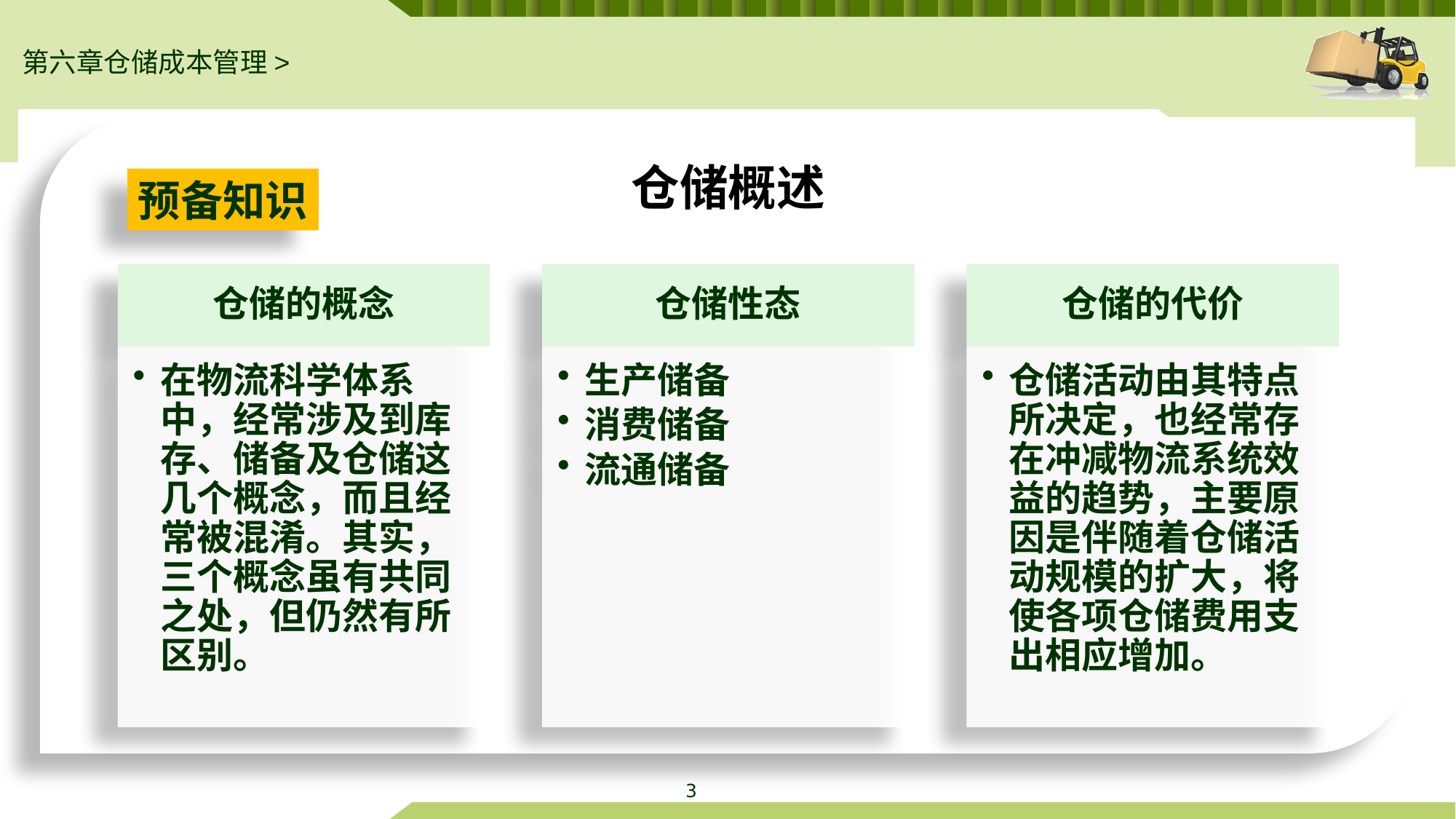

第六章仓储成本管理>
仓储概述
预备知识
仓储的概念
在物流科学体系中，经常涉及到库存、储备及仓储这几个概念，而且经常被混淆。其实，三个概念虽有共同之处，但仍然有所区别。
仓储性态
生产储备
消费储备
流通储备
仓储的代价
仓储活动由其特点所决定，也经常存在冲减物流系统效益的趋势，主要原因是伴随着仓储活动规模的扩大，将使各项仓储费用支出相应增加。